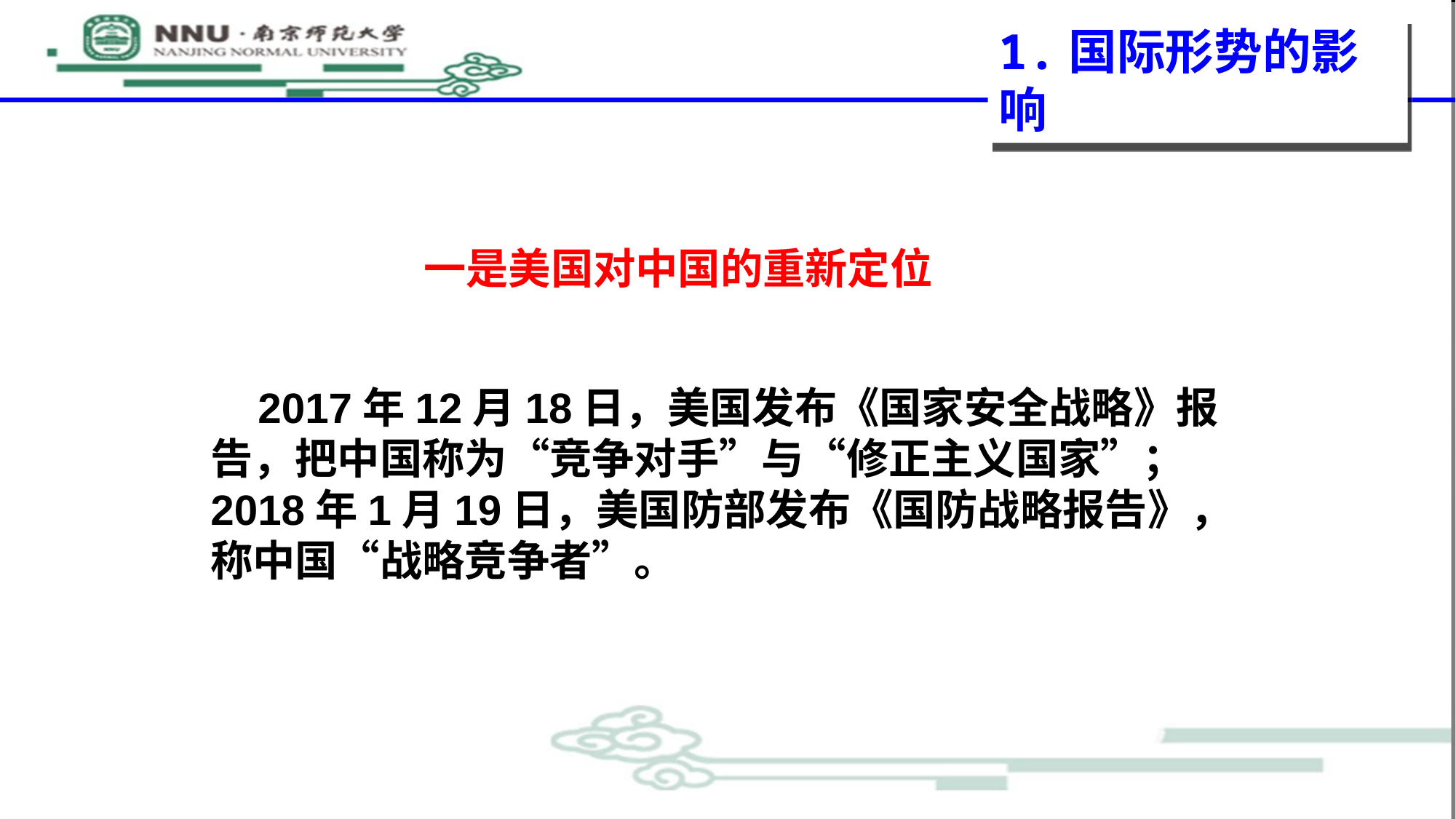

1.国际形势的影响
    一是美国对中国的重新定位
    2017年12月18日，美国发布《国家安全战略》报告，把中国称为“竞争对手”与“修正主义国家”；2018年1月19日，美国防部发布《国防战略报告》，称中国“战略竞争者”。